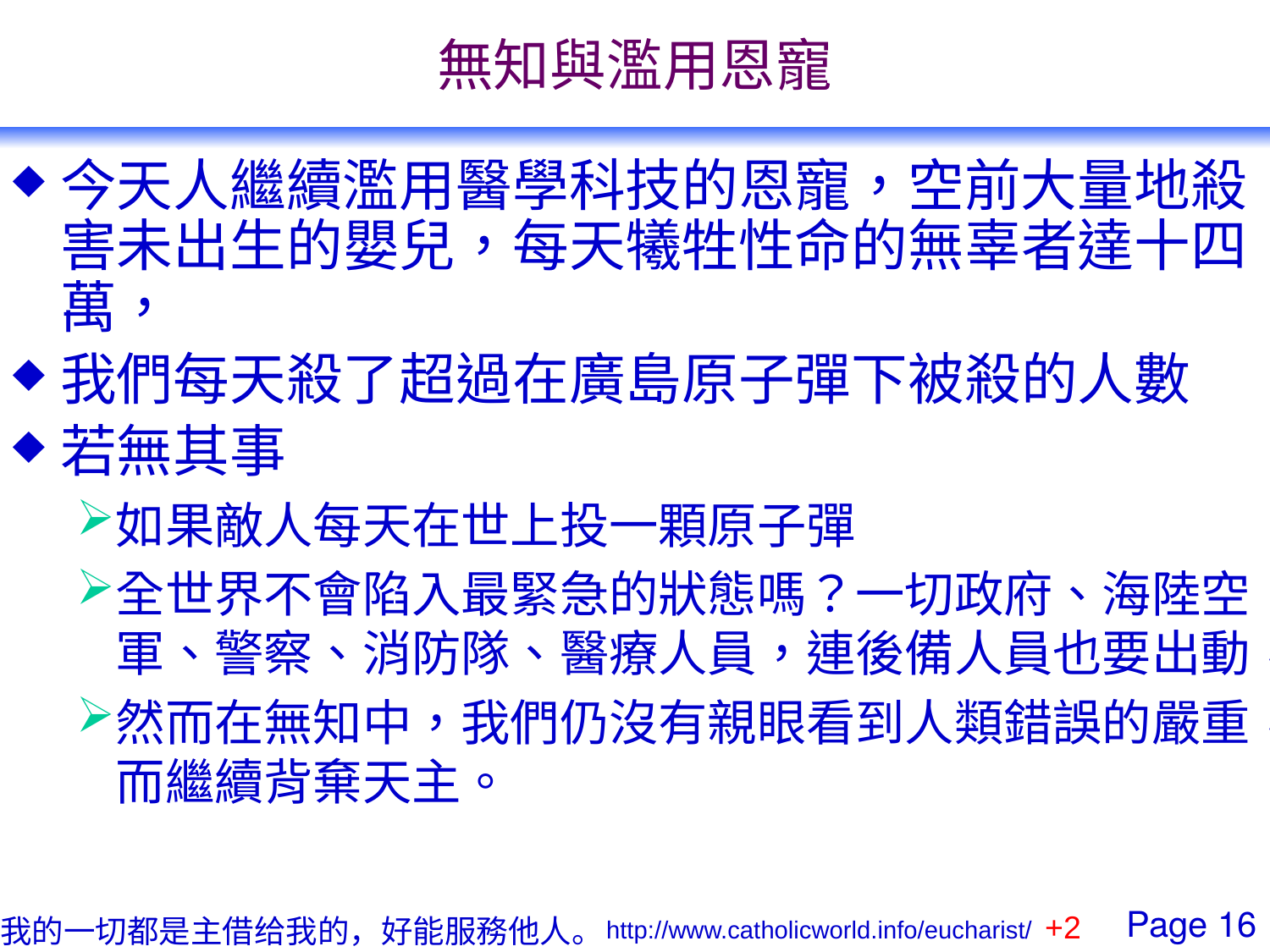

# 無知與濫用恩寵
今天人繼續濫用醫學科技的恩寵，空前大量地殺害未出生的嬰兒，每天犧牲性命的無辜者達十四萬，
我們每天殺了超過在廣島原子彈下被殺的人數
若無其事
如果敵人每天在世上投一顆原子彈
全世界不會陷入最緊急的狀態嗎？一切政府、海陸空軍、警察、消防隊、醫療人員，連後備人員也要出動，
然而在無知中，我們仍沒有親眼看到人類錯誤的嚴重，而繼續背棄天主。

+2